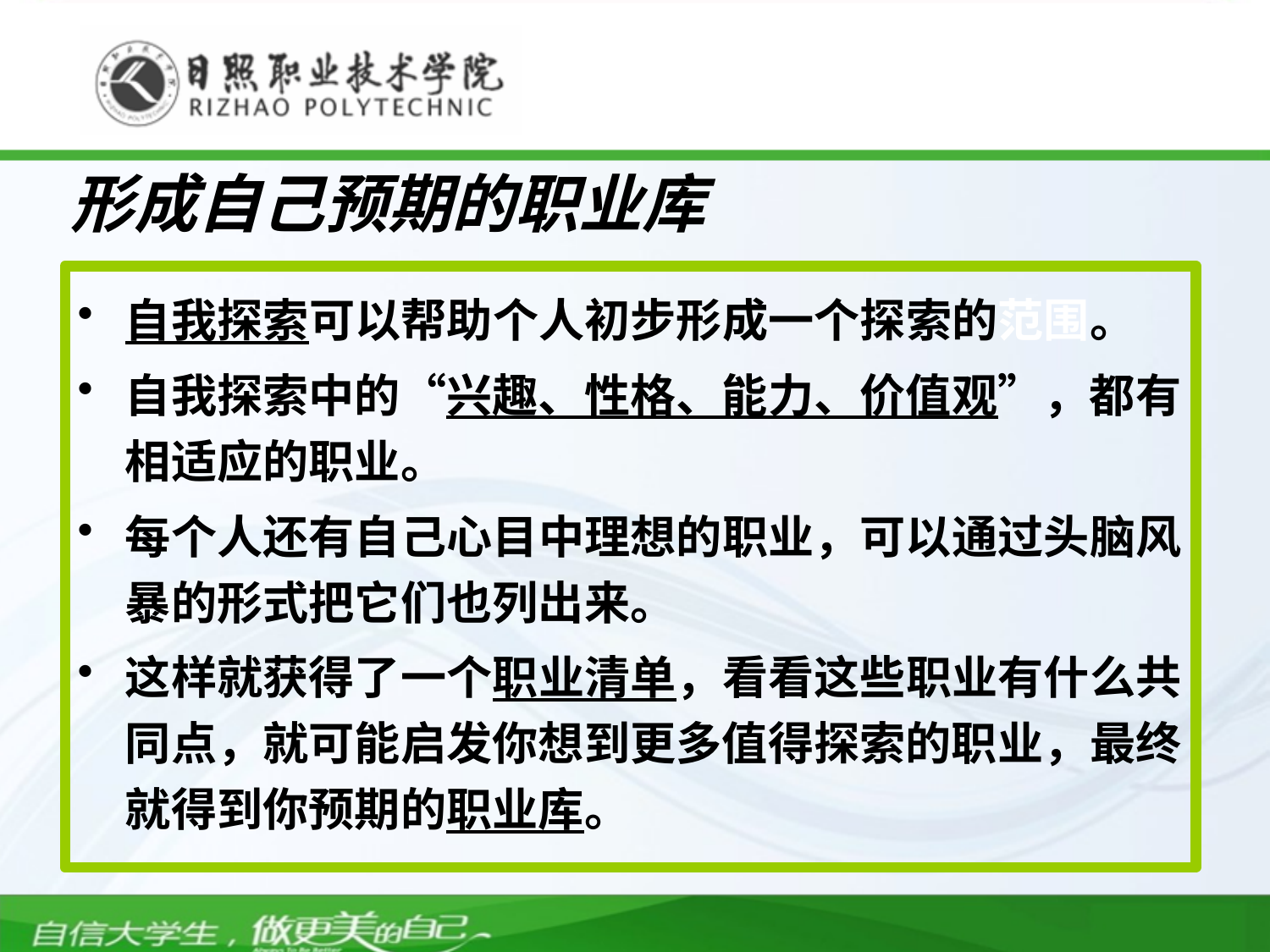

形成自己预期的职业库
自我探索可以帮助个人初步形成一个探索的范围。
自我探索中的“兴趣、性格、能力、价值观”，都有相适应的职业。
每个人还有自己心目中理想的职业，可以通过头脑风暴的形式把它们也列出来。
这样就获得了一个职业清单，看看这些职业有什么共同点，就可能启发你想到更多值得探索的职业，最终就得到你预期的职业库。